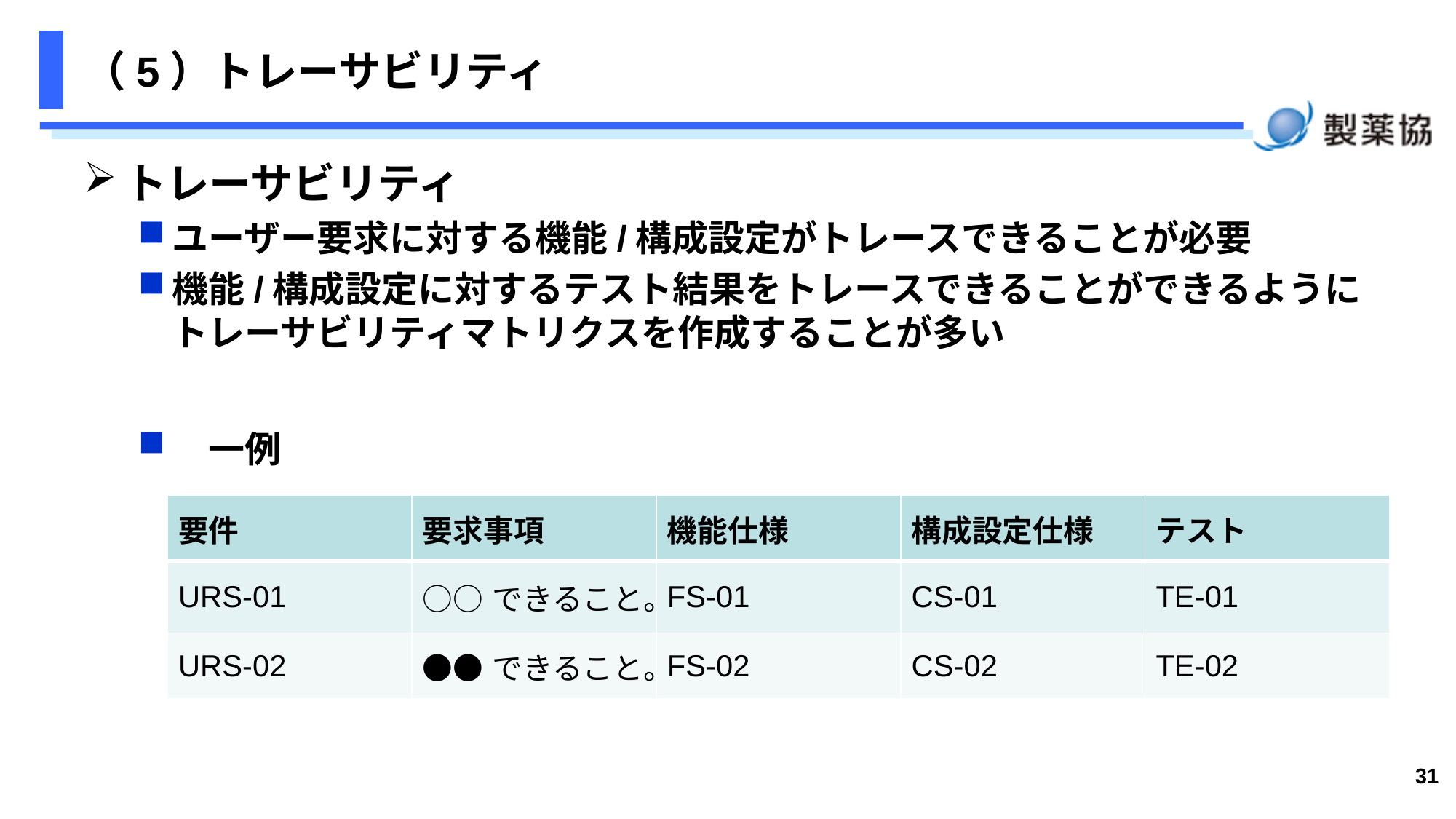

# （5）トレーサビリティ
トレーサビリティ
ユーザー要求に対する機能/構成設定がトレースできることが必要
機能/構成設定に対するテスト結果をトレースできることができるようにトレーサビリティマトリクスを作成することが多い

　一例

| 要件 | 要求事項 | 機能仕様 | 構成設定仕様 | テスト |
| --- | --- | --- | --- | --- |
| URS-01 | ○○できること。 | FS-01 | CS-01 | TE-01 |
| URS-02 | ●●できること。 | FS-02 | CS-02 | TE-02 |
31